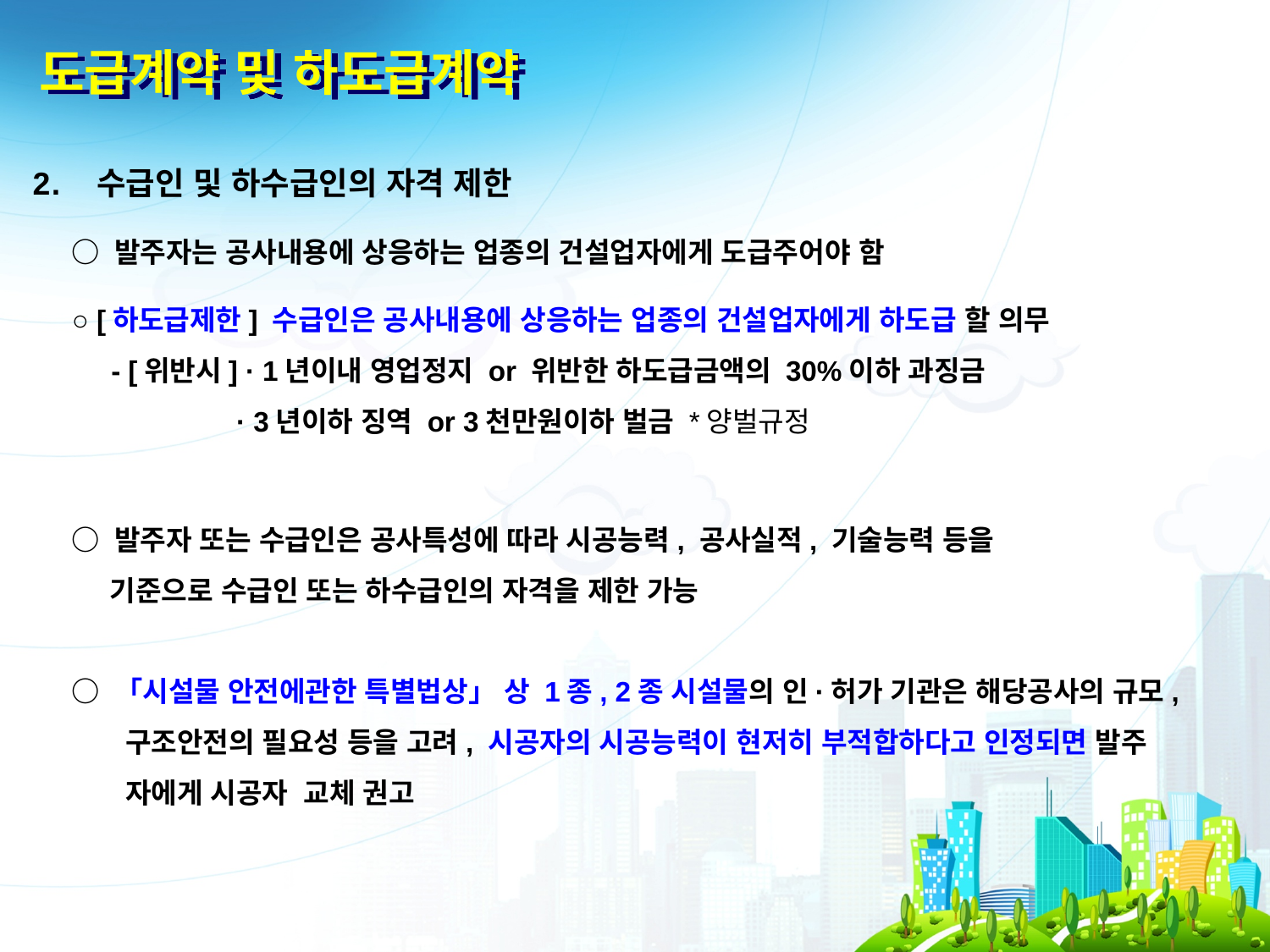

도급계약 및 하도급계약
 수급인 및 하수급인의 자격 제한
     ○ 발주자는 공사내용에 상응하는 업종의 건설업자에게 도급주어야 함
     ○ [하도급제한] 수급인은 공사내용에 상응하는 업종의 건설업자에게 하도급 할 의무
          - [위반시] · 1년이내 영업정지 or 위반한 하도급금액의 30%이하 과징금
                          · 3년이하 징역 or 3천만원이하 벌금 *양벌규정

     ○ 발주자 또는 수급인은 공사특성에 따라 시공능력, 공사실적, 기술능력 등을
         기준으로 수급인 또는 하수급인의 자격을 제한 가능

     ○ 「시설물 안전에관한 특별법상」 상 1종, 2종 시설물의 인·허가 기관은 해당공사의 규모,
           구조안전의 필요성 등을 고려, 시공자의 시공능력이 현저히 부적합하다고 인정되면 발주
           자에게 시공자  교체 권고